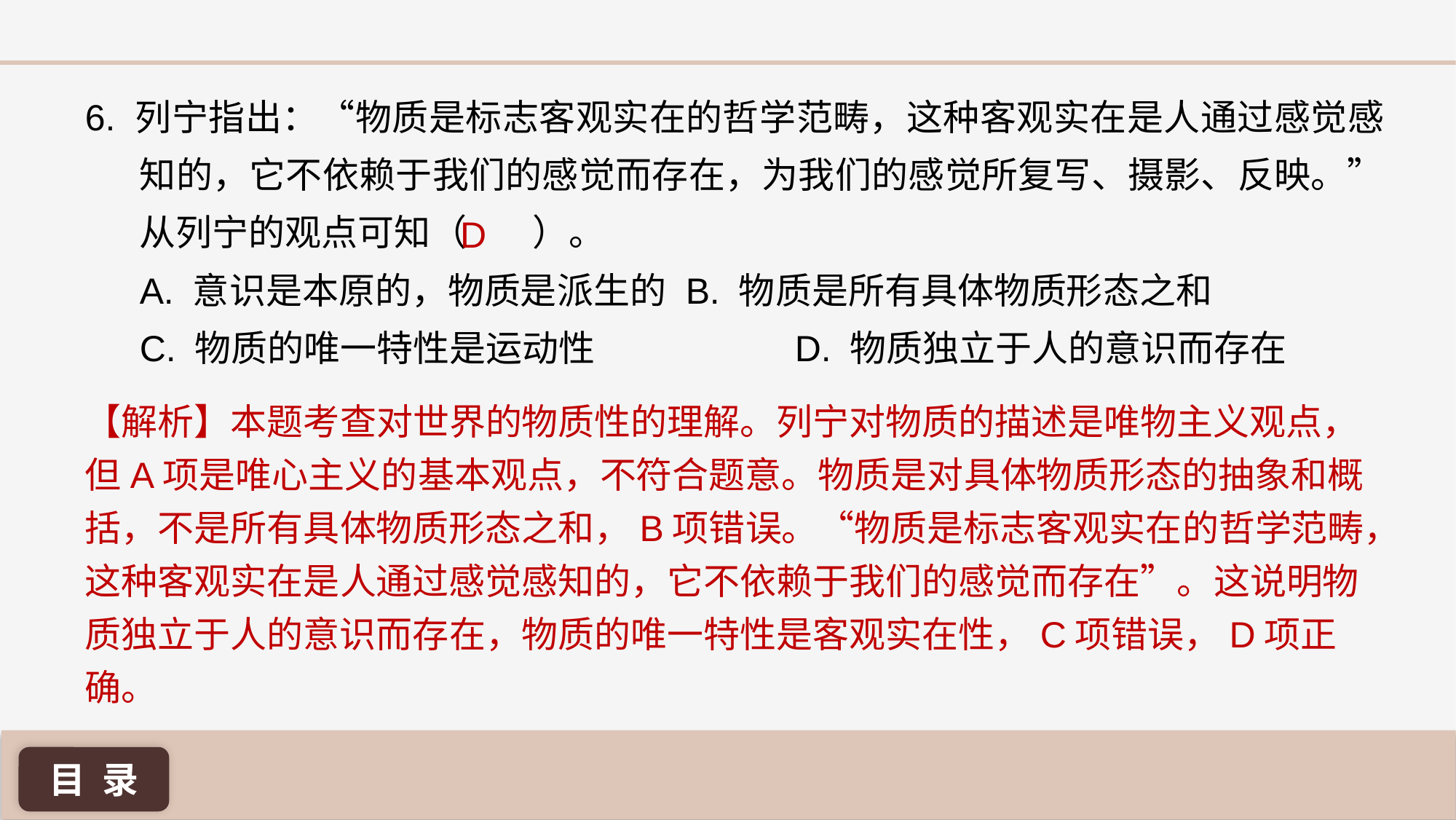

6. 列宁指出：“物质是标志客观实在的哲学范畴，这种客观实在是人通过感觉感知的，它不依赖于我们的感觉而存在，为我们的感觉所复写、摄影、反映。”从列宁的观点可知（        ）。
A. 意识是本原的，物质是派生的 	B. 物质是所有具体物质形态之和
C. 物质的唯一特性是运动性 		D. 物质独立于人的意识而存在
D
【解析】本题考查对世界的物质性的理解。列宁对物质的描述是唯物主义观点，但A项是唯心主义的基本观点，不符合题意。物质是对具体物质形态的抽象和概括，不是所有具体物质形态之和，B项错误。“物质是标志客观实在的哲学范畴，这种客观实在是人通过感觉感知的，它不依赖于我们的感觉而存在”。这说明物质独立于人的意识而存在，物质的唯一特性是客观实在性，C项错误，D项正确。